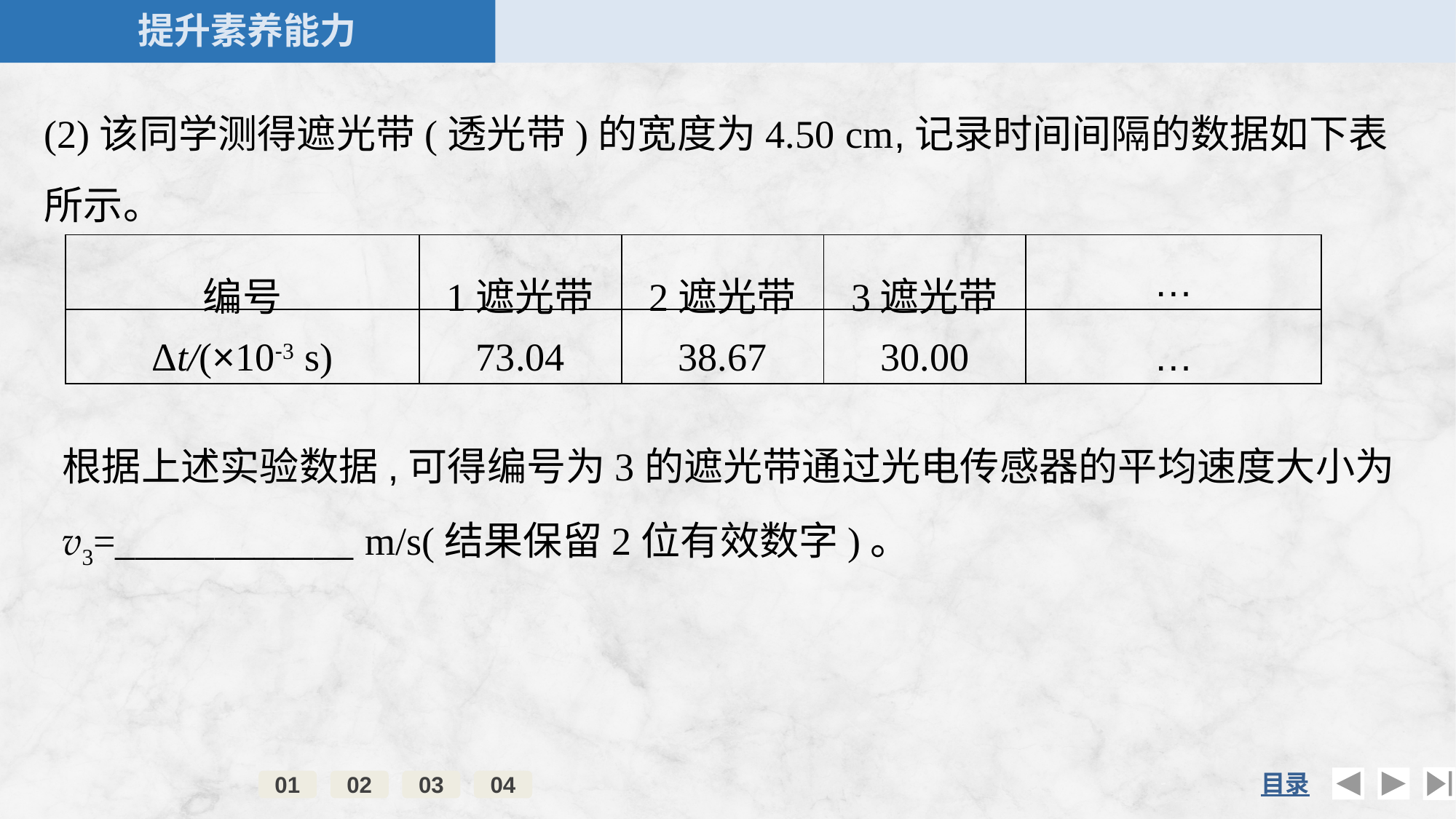

(2)该同学测得遮光带(透光带)的宽度为4.50 cm,记录时间间隔的数据如下表所示。
| 编号 | 1遮光带 | 2遮光带 | 3遮光带 | … |
| --- | --- | --- | --- | --- |
| Δt/(×10-3 s) | 73.04 | 38.67 | 30.00 | … |
根据上述实验数据,可得编号为3的遮光带通过光电传感器的平均速度大小为v3=____________ m/s(结果保留2位有效数字)。